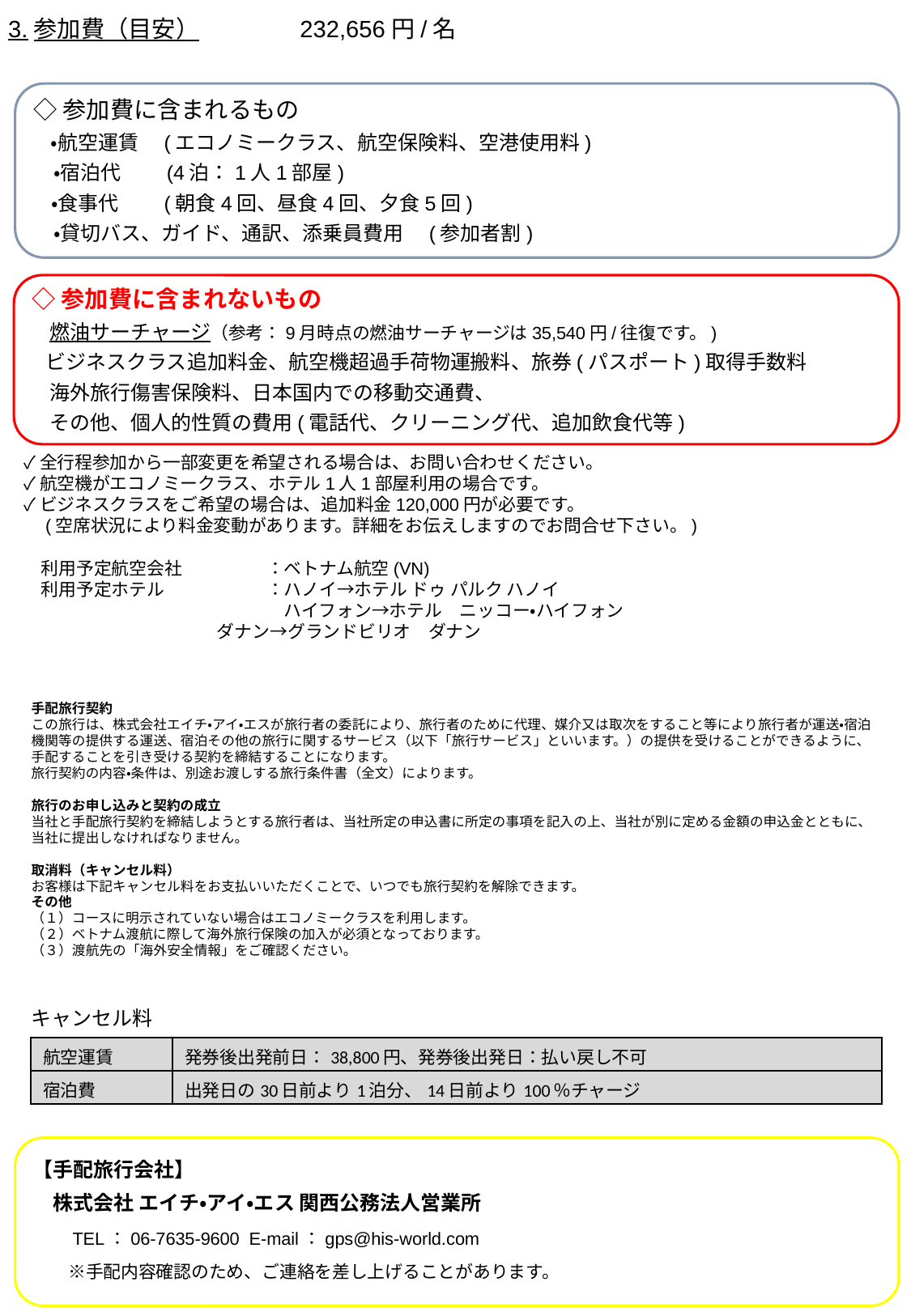

3.参加費（目安）　　　　232,656円/名
◇参加費に含まれるもの
　・航空運賃　(エコノミークラス、航空保険料、空港使用料)
　・宿泊代　　(4泊：1人1部屋)
・食事代　　(朝食4回、昼食4回、夕食5回)
・貸切バス、ガイド、通訳、添乗員費用　(参加者割)
◇参加費に含まれないもの
　燃油サーチャージ（参考：9月時点の燃油サーチャージは35,540円/往復です。)
  ビジネスクラス追加料金、航空機超過手荷物運搬料、旅券(パスポート)取得手数料
海外旅行傷害保険料、日本国内での移動交通費、
その他、個人的性質の費用(電話代、クリーニング代、追加飲食代等)
✓全行程参加から一部変更を希望される場合は、お問い合わせください。
✓航空機がエコノミークラス、ホテル1人1部屋利用の場合です。
✓ビジネスクラスをご希望の場合は、追加料金120,000円が必要です。
　(空席状況により料金変動があります。詳細をお伝えしますのでお問合せ下さい。)

　利用予定航空会社	：ベトナム航空(VN)
　利用予定ホテル	：ハノイ→ホテル ドゥ パルク ハノイ
　　　　　　　　　　	　ハイフォン→ホテル　ニッコー・ハイフォン
　　　　　　　　　　　ダナン→グランドビリオ　ダナン
手配旅行契約
この旅行は、株式会社エイチ・アイ・エスが旅行者の委託により、旅行者のために代理、媒介又は取次をすること等により旅行者が運送・宿泊機関等の提供する運送、宿泊その他の旅行に関するサービス（以下「旅行サービス」といいます。）の提供を受けることができるように、手配することを引き受ける契約を締結することになります。
旅行契約の内容・条件は、別途お渡しする旅行条件書（全文）によります。

旅行のお申し込みと契約の成立
当社と手配旅行契約を締結しようとする旅行者は、当社所定の申込書に所定の事項を記入の上、当社が別に定める金額の申込金とともに、当社に提出しなければなりません。

取消料（キャンセル料）
お客様は下記キャンセル料をお支払いいただくことで、いつでも旅行契約を解除できます。
その他
（１）コースに明示されていない場合はエコノミークラスを利用します。
（２）ベトナム渡航に際して海外旅行保険の加入が必須となっております。
（３）渡航先の「海外安全情報」をご確認ください。
キャンセル料
| 航空運賃 | 発券後出発前日：38,800円、発券後出発日：払い戻し不可 |
| --- | --- |
| 宿泊費 | 出発日の30日前より1泊分、14日前より100％チャージ |
【手配旅行会社】
　株式会社 エイチ・アイ・エス 関西公務法人営業所
　　TEL：06-7635-9600  E-mail：gps@his-world.com
　　※手配内容確認のため、ご連絡を差し上げることがあります。